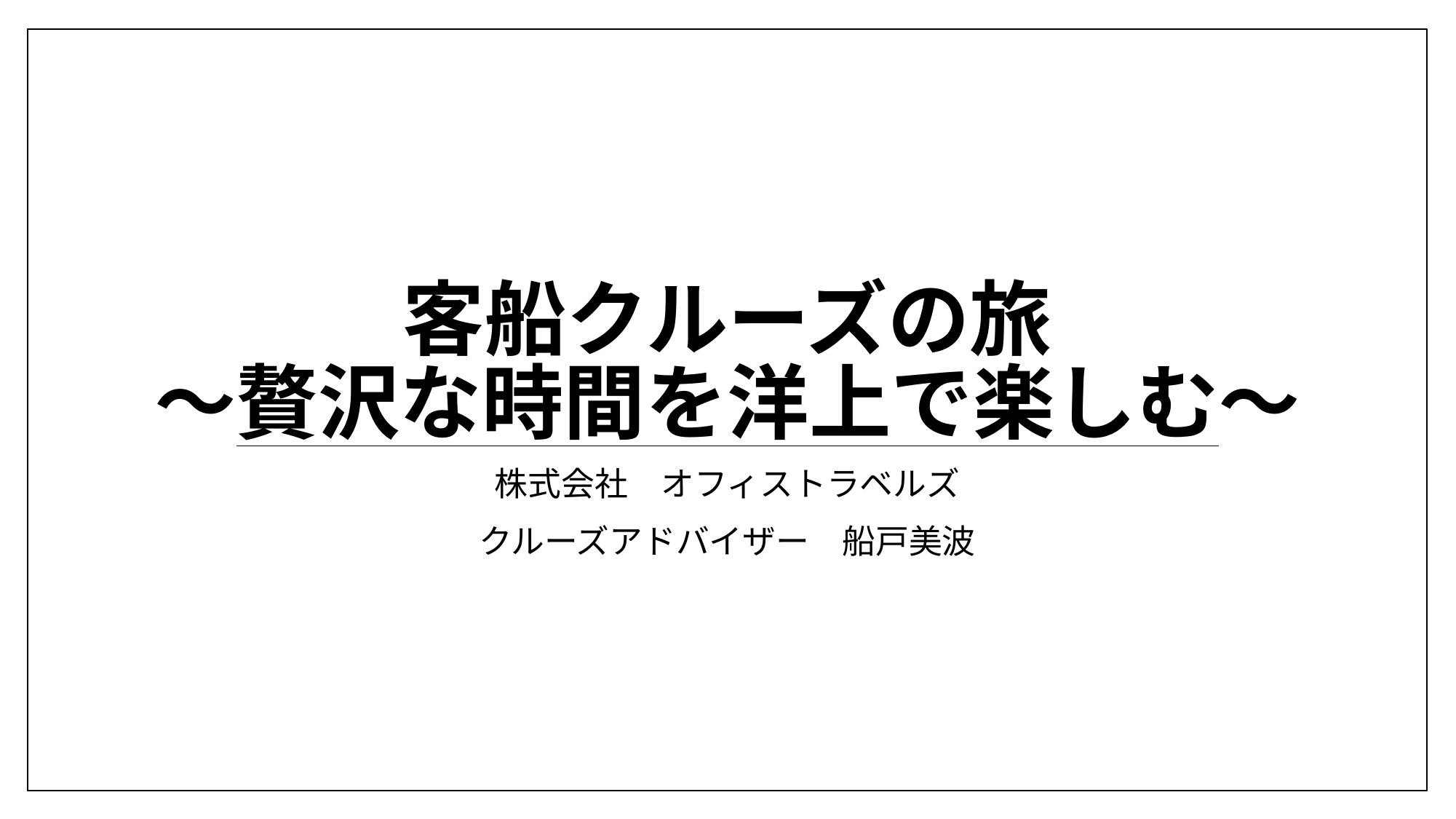

# 客船クルーズの旅 ～贅沢な時間を洋上で楽しむ～
株式会社　オフィストラベルズ
クルーズアドバイザー　船戸美波